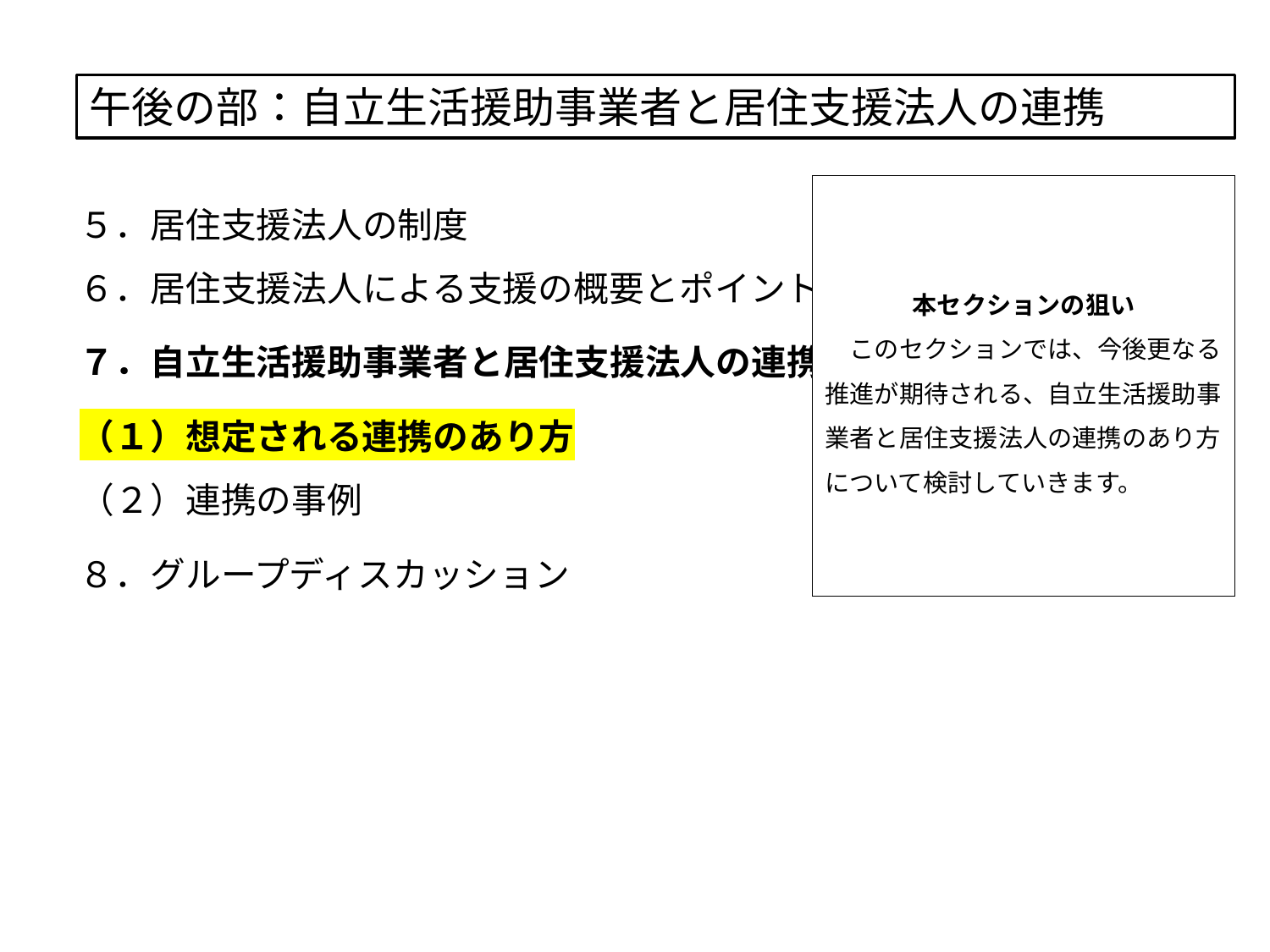

午後の部：自立生活援助事業者と居住支援法人の連携
５．居住支援法人の制度
６．居住支援法人による支援の概要とポイント
７．自立生活援助事業者と居住支援法人の連携
（１）想定される連携のあり方
（２）連携の事例
８．グループディスカッション
本セクションの狙い
　このセクションでは、今後更なる推進が期待される、自立生活援助事業者と居住支援法人の連携のあり方について検討していきます。